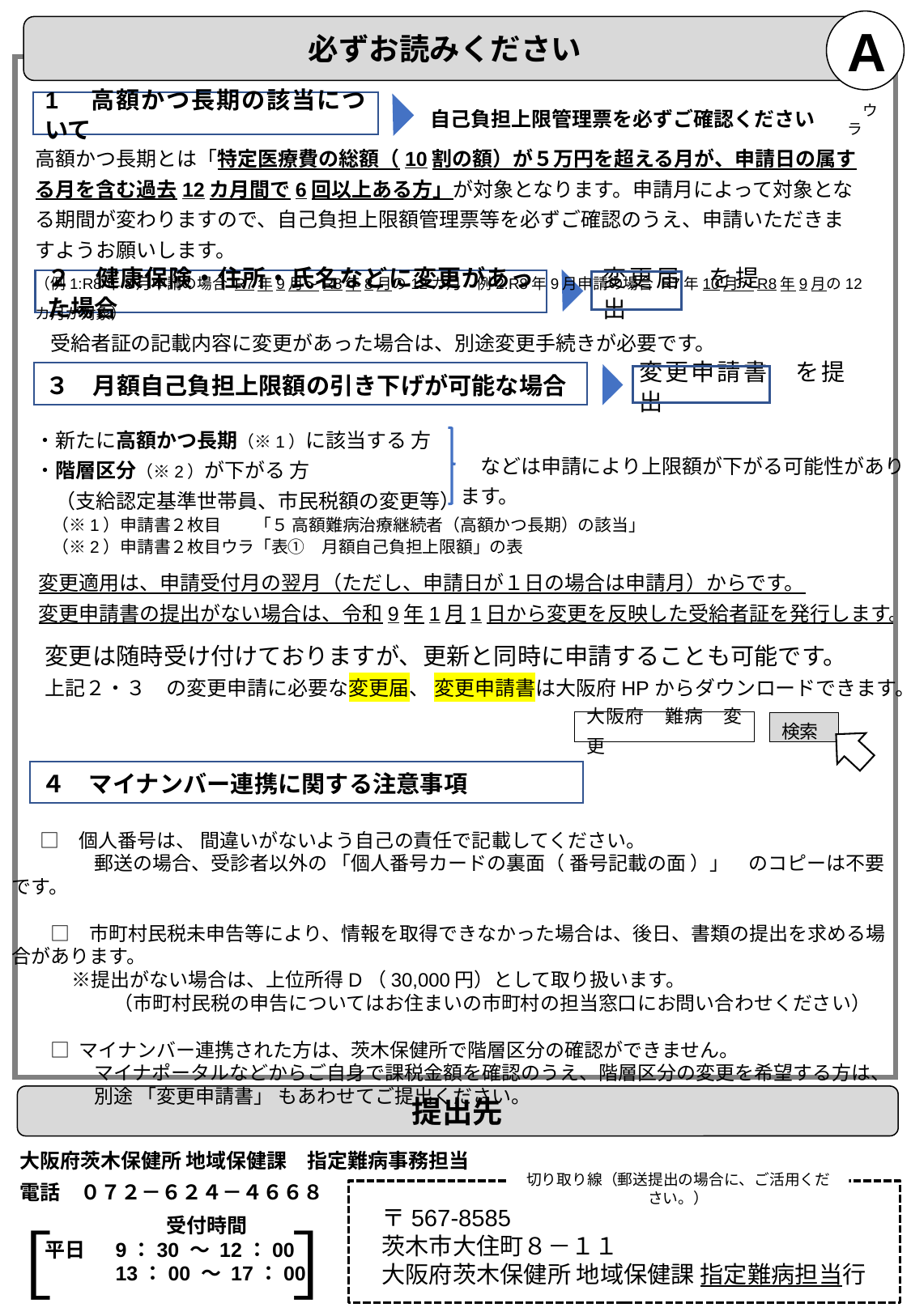

A
必ずお読みください

1　高額かつ長期の該当について
　ウラ

自己負担上限管理票を必ずご確認ください
高額かつ長期とは「特定医療費の総額（10割の額）が５万円を超える月が、申請日の属する月を含む過去12カ月間で6回以上ある方」が対象となります。申請月によって対象となる期間が変わりますので、自己負担上限額管理票等を必ずご確認のうえ、申請いただきますようお願いします。
（例1:R8年8月申請の場合 R7年9月～R8年8月の12カ月　例2:R8年9月申請の場合 R7年10月～R8年9月の12カ月が対象）
２　健康保険・住所・氏名などに変更があった場合

変更届　を提出
受給者証の記載内容に変更があった場合は、別途変更手続きが必要です。
３　月額自己負担上限額の引き下げが可能な場合

変更申請書　を提出

・新たに高額かつ長期（※1）に該当する 方
・階層区分（※2）が下がる 方
　（支給認定基準世帯員、市民税額の変更等）
　（※1）申請書２枚目　　「５ 高額難病治療継続者（高額かつ長期）の該当」
　（※2）申請書２枚目ウラ「表➀　月額自己負担上限額」の表

　などは申請により上限額が下がる可能性があります。
変更適用は、申請受付月の翌月（ただし、申請日が１日の場合は申請月）からです。
変更申請書の提出がない場合は、令和9年1月1日から変更を反映した受給者証を発行します。
変更は随時受け付けておりますが、更新と同時に申請することも可能です。
上記２・３　の変更申請に必要な変更届、 変更申請書は大阪府HPからダウンロードできます。
大阪府　難病　変更
検索

４　マイナンバー連携に関する注意事項
　  □　個人番号は、 間違いがないよう自己の責任で記載してください。
　　　　 郵送の場合、受診者以外の 「個人番号カードの裏面（ 番号記載の面 ）」　のコピーは不要です。

　　□　市町村民税未申告等により、情報を取得できなかった場合は、後日、書類の提出を求める場合があります。
       　 ※提出がない場合は、上位所得D（30,000円）として取り扱います。
　　　　　 （市町村民税の申告についてはお住まいの市町村の担当窓口にお問い合わせください）

　　□  マイナンバー連携された方は、茨木保健所で階層区分の確認ができません。
　　　　 マイナポータルなどからご自身で課税金額を確認のうえ、階層区分の変更を希望する方は、
　　　　 別途 「変更申請書」 もあわせてご提出ください。

提出先
大阪府茨木保健所 地域保健課　指定難病事務担当
電話　０７２－６２４－４６６８
切り取り線（郵送提出の場合に、ご活用ください。）

　〒567-8585
　茨木市大住町８－１１
　大阪府茨木保健所 地域保健課 指定難病担当行
　　　　　　受付時間
平日 　9：30 ～ 12：00
　　　 13：00 ～ 17：00
［ 　　　］